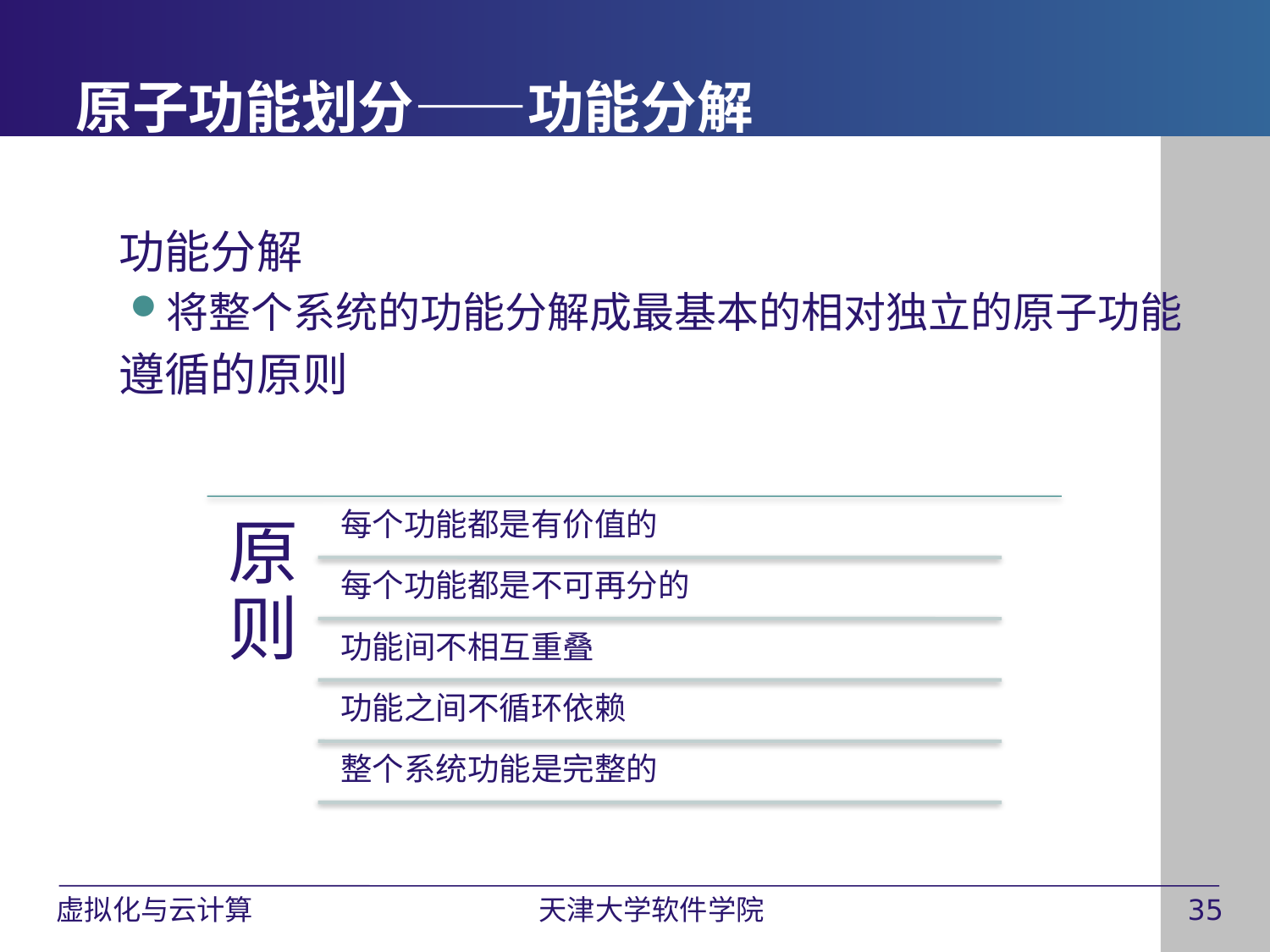

# 原子功能划分——功能分解
功能分解
将整个系统的功能分解成最基本的相对独立的原子功能
遵循的原则

原则
每个功能都是有价值的
每个功能都是不可再分的
功能间不相互重叠
功能之间不循环依赖
整个系统功能是完整的